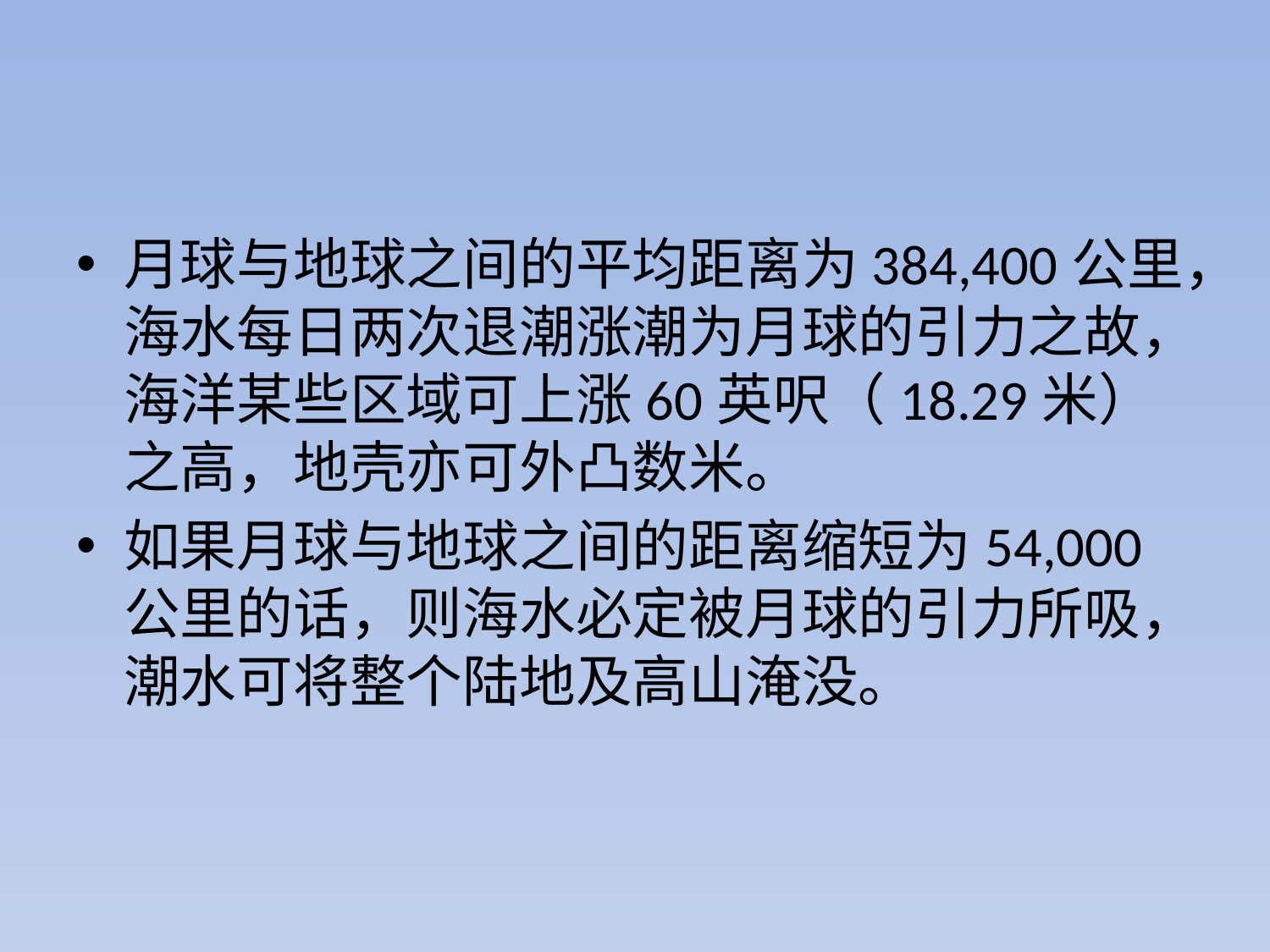

#
月球与地球之间的平均距离为384,400公里，海水每日两次退潮涨潮为月球的引力之故，海洋某些区域可上涨60英呎（18.29米）之高，地壳亦可外凸数米。
如果月球与地球之间的距离缩短为54,000公里的话，则海水必定被月球的引力所吸，潮水可将整个陆地及高山淹没。